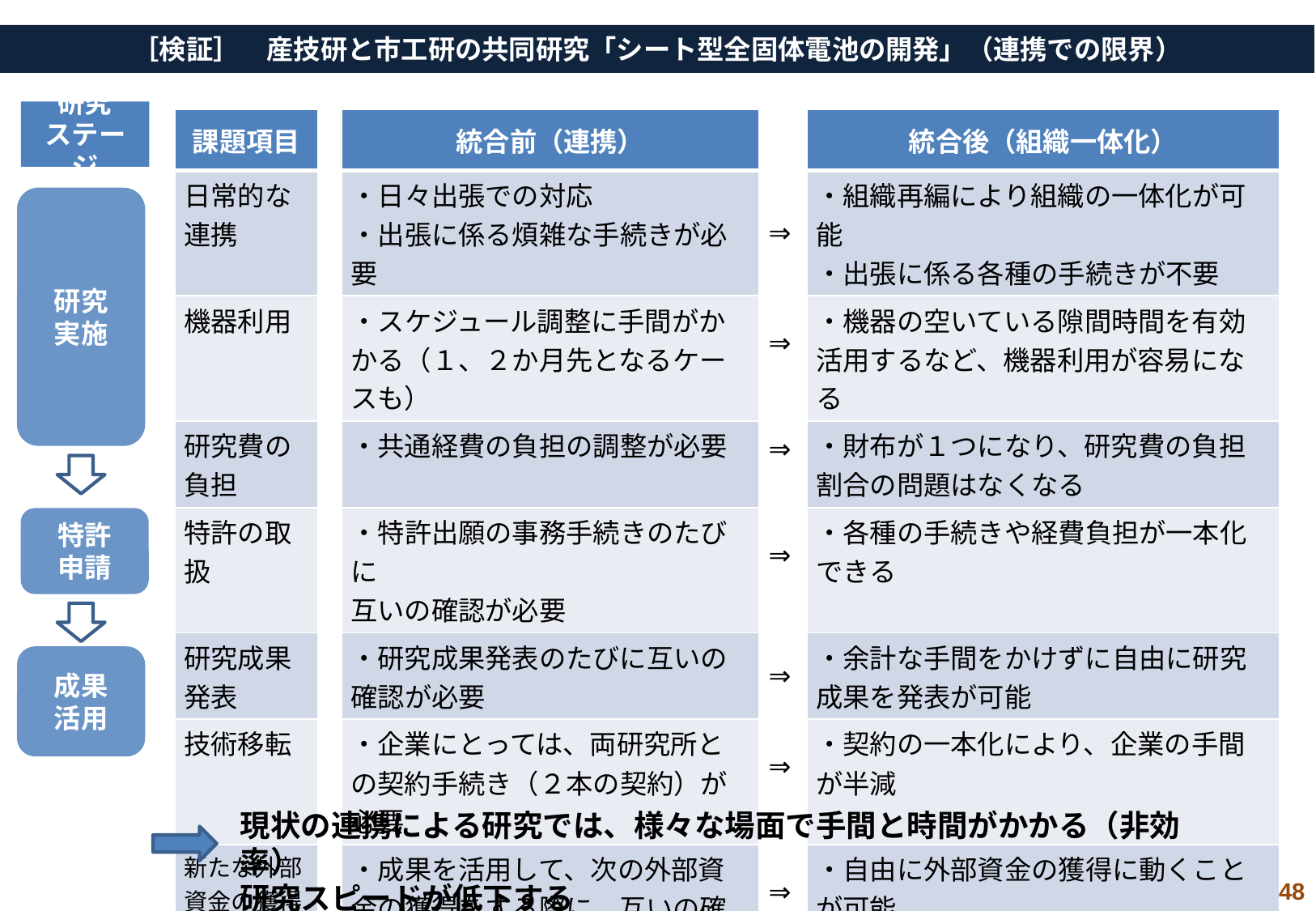

［検証］　産技研と市工研の共同研究「シート型全固体電池の開発」（連携での限界）

研究
ステージ
| 課題項目 |  | 統合前（連携） |  | 統合後（組織一体化） |
| --- | --- | --- | --- | --- |
| 日常的な連携 |  | ・日々出張での対応 ・出張に係る煩雑な手続きが必要 | ⇒ | ・組織再編により組織の一体化が可能 ・出張に係る各種の手続きが不要 |
| 機器利用 |  | ・スケジュール調整に手間がかかる（１、２か月先となるケースも） | ⇒ | ・機器の空いている隙間時間を有効活用するなど、機器利用が容易になる |
| 研究費の負担 |  | ・共通経費の負担の調整が必要 | ⇒ | ・財布が１つになり、研究費の負担割合の問題はなくなる |
| 特許の取扱 |  | ・特許出願の事務手続きのたびに 互いの確認が必要 | ⇒ | ・各種の手続きや経費負担が一本化できる |
| 研究成果発表 |  | ・研究成果発表のたびに互いの確認が必要 | ⇒ | ・余計な手間をかけずに自由に研究成果を発表が可能 |
| 技術移転 |  | ・企業にとっては、両研究所との契約手続き（２本の契約）が必要 | ⇒ | ・契約の一本化により、企業の手間が半減 |
| 新たな外部 資金の獲得 |  | ・成果を活用して、次の外部資金の獲得をする際に、互いの確認が必要 | ⇒ | ・自由に外部資金の獲得に動くことが可能 |
研究
実施

特許
申請

成果
活用
現状の連携による研究では、様々な場面で手間と時間がかかる（非効率）
研究スピードが低下する

48